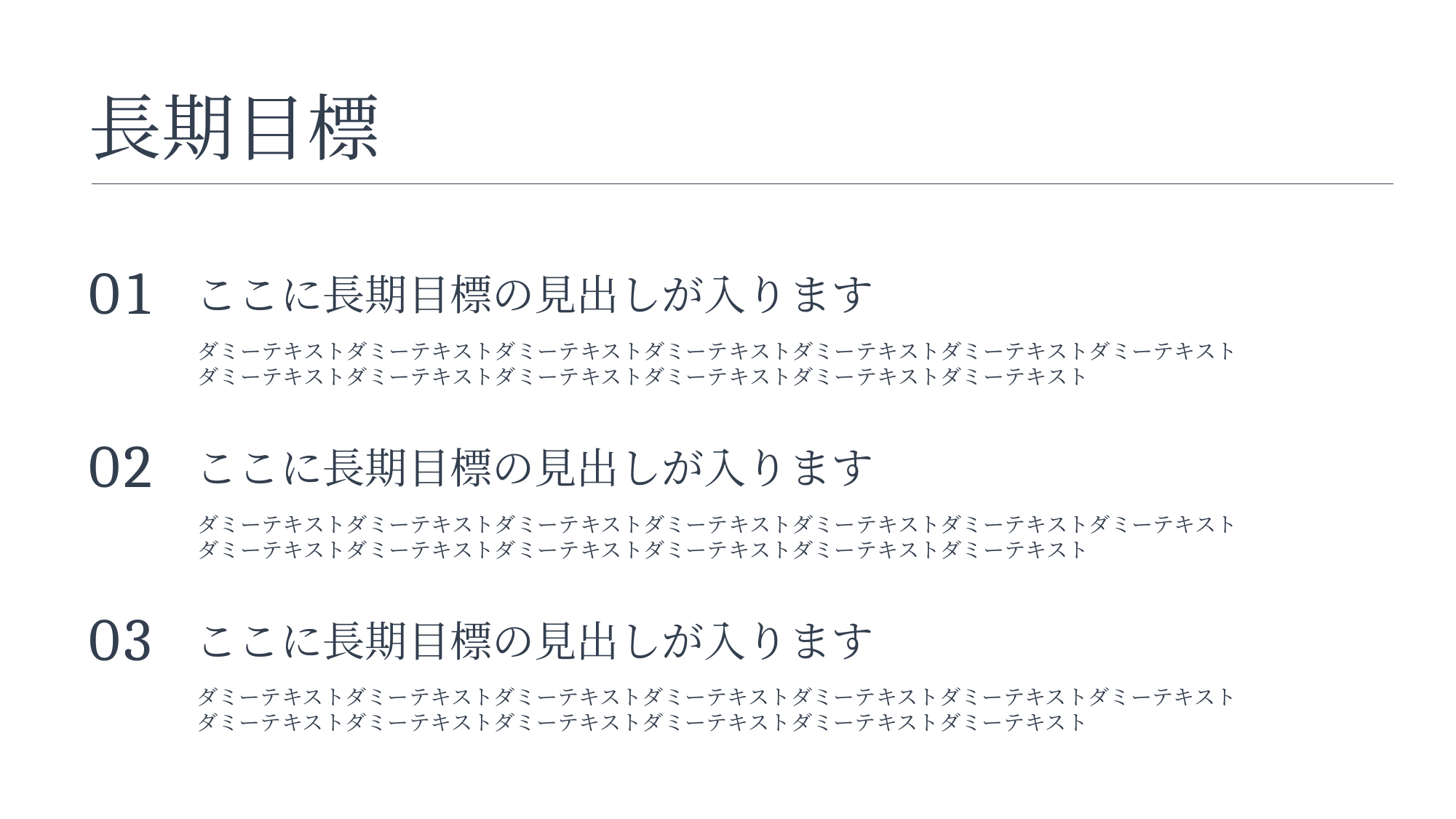

長期目標
01
ここに長期目標の見出しが入ります
ダミーテキストダミーテキストダミーテキストダミーテキストダミーテキストダミーテキストダミーテキスト
ダミーテキストダミーテキストダミーテキストダミーテキストダミーテキストダミーテキスト
02
ここに長期目標の見出しが入ります
ダミーテキストダミーテキストダミーテキストダミーテキストダミーテキストダミーテキストダミーテキスト
ダミーテキストダミーテキストダミーテキストダミーテキストダミーテキストダミーテキスト

03
ここに長期目標の見出しが入ります
ダミーテキストダミーテキストダミーテキストダミーテキストダミーテキストダミーテキストダミーテキスト
ダミーテキストダミーテキストダミーテキストダミーテキストダミーテキストダミーテキスト